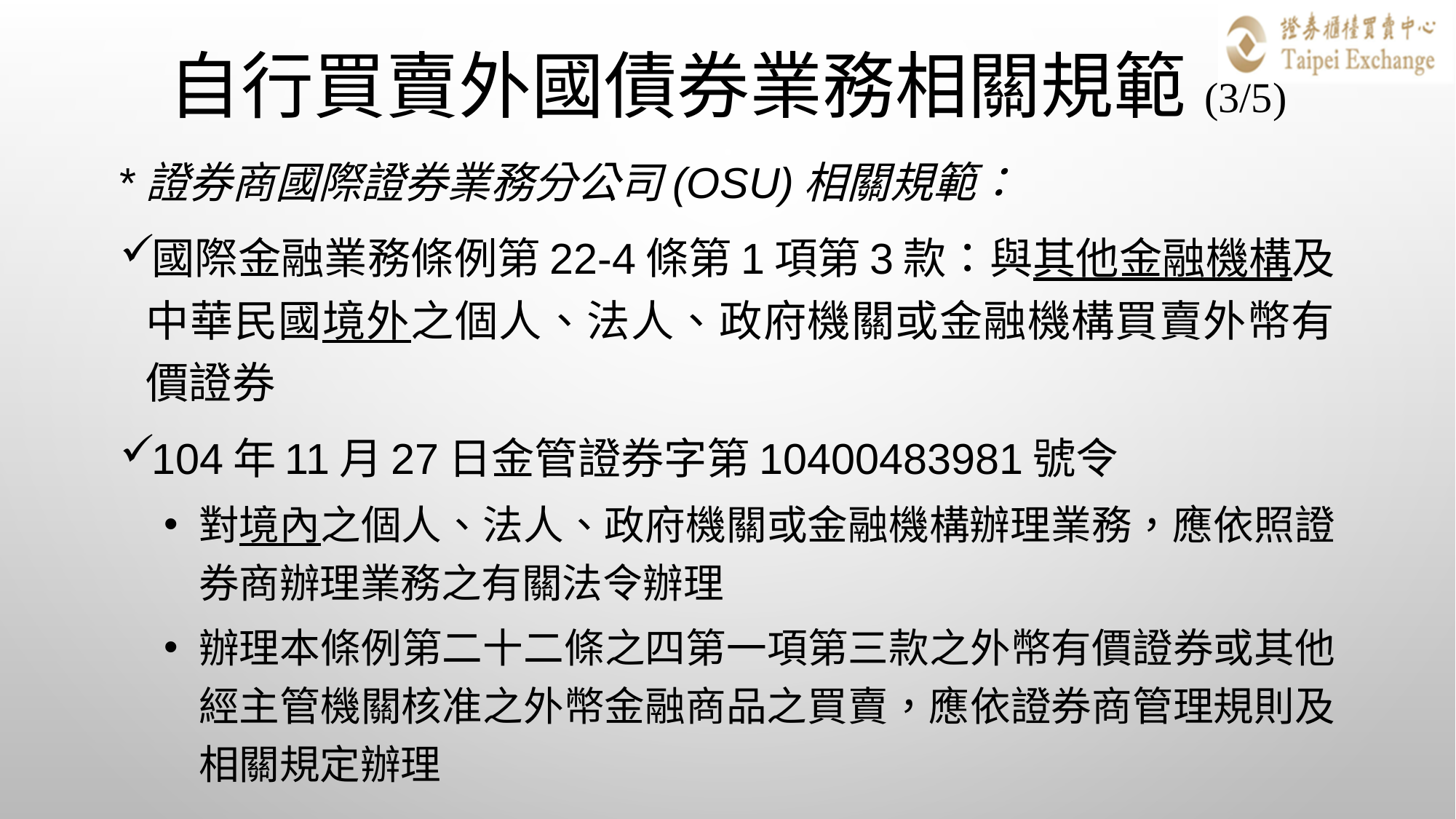

# 自行買賣外國債券業務相關規範(3/5)
*證券商國際證券業務分公司(OSU)相關規範：
國際金融業務條例第22-4條第1項第3款：與其他金融機構及中華民國境外之個人、法人、政府機關或金融機構買賣外幣有價證券
104年11月27日金管證券字第10400483981號令
對境內之個人、法人、政府機關或金融機構辦理業務，應依照證券商辦理業務之有關法令辦理
辦理本條例第二十二條之四第一項第三款之外幣有價證券或其他經主管機關核准之外幣金融商品之買賣，應依證券商管理規則及相關規定辦理